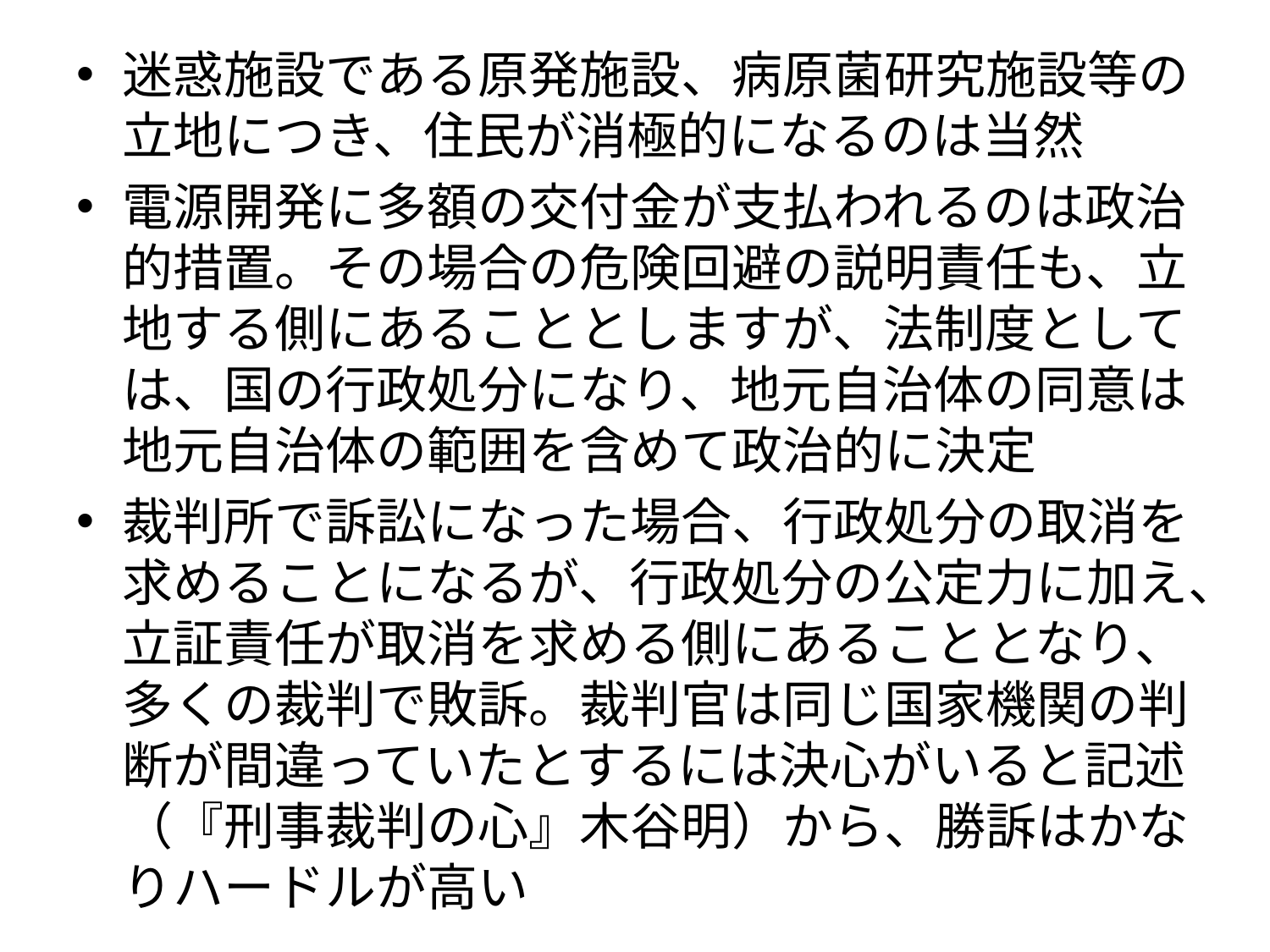

迷惑施設である原発施設、病原菌研究施設等の立地につき、住民が消極的になるのは当然
電源開発に多額の交付金が支払われるのは政治的措置。その場合の危険回避の説明責任も、立地する側にあることとしますが、法制度としては、国の行政処分になり、地元自治体の同意は地元自治体の範囲を含めて政治的に決定
裁判所で訴訟になった場合、行政処分の取消を求めることになるが、行政処分の公定力に加え、立証責任が取消を求める側にあることとなり、多くの裁判で敗訴。裁判官は同じ国家機関の判断が間違っていたとするには決心がいると記述（『刑事裁判の心』木谷明）から、勝訴はかなりハードルが高い